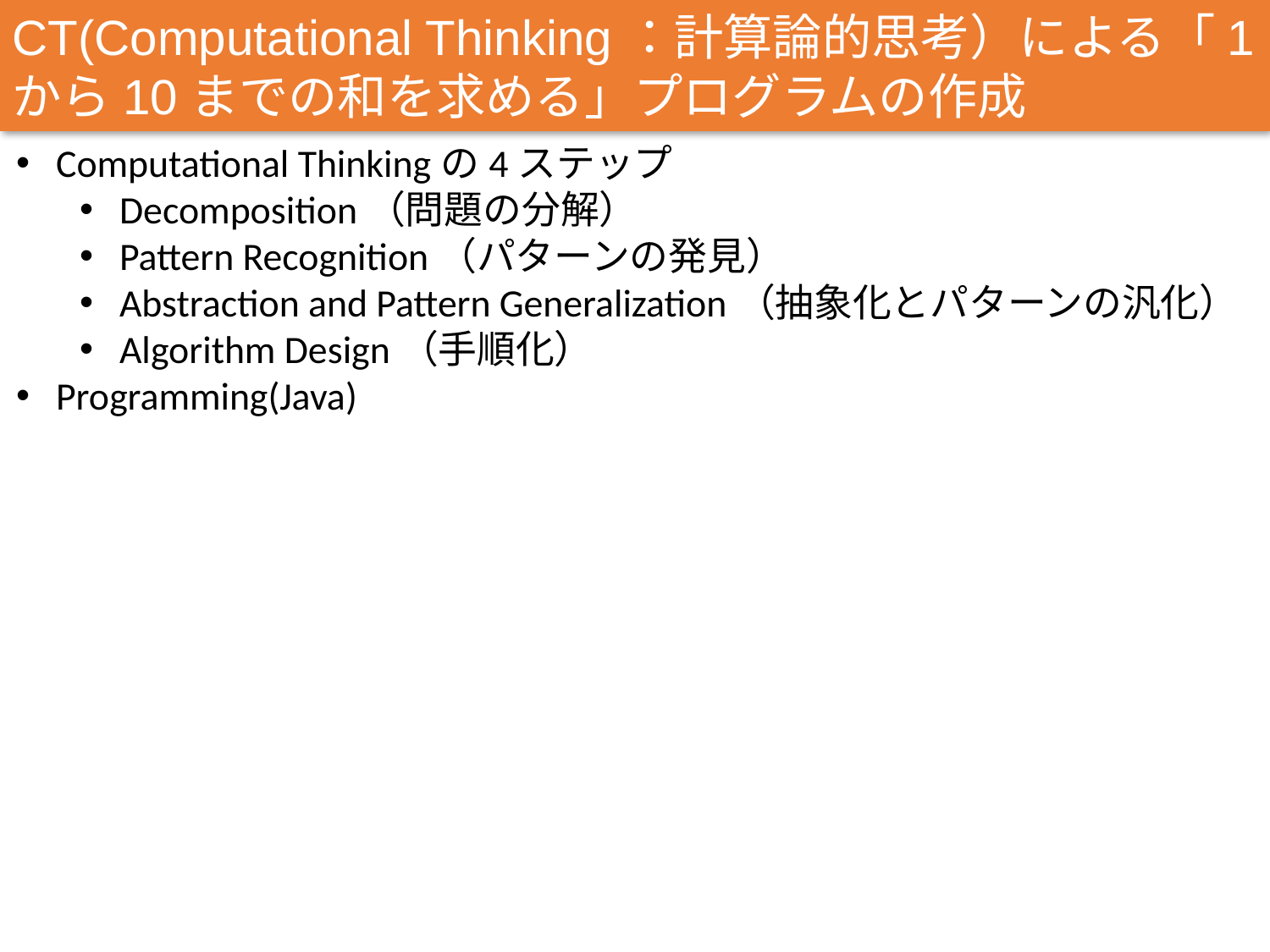

CT(Computational Thinking：計算論的思考）による「1から10までの和を求める」プログラムの作成
Computational Thinkingの4ステップ
Decomposition（問題の分解）
Pattern Recognition（パターンの発見）
Abstraction and Pattern Generalization（抽象化とパターンの汎化）
Algorithm Design（手順化）
Programming(Java)